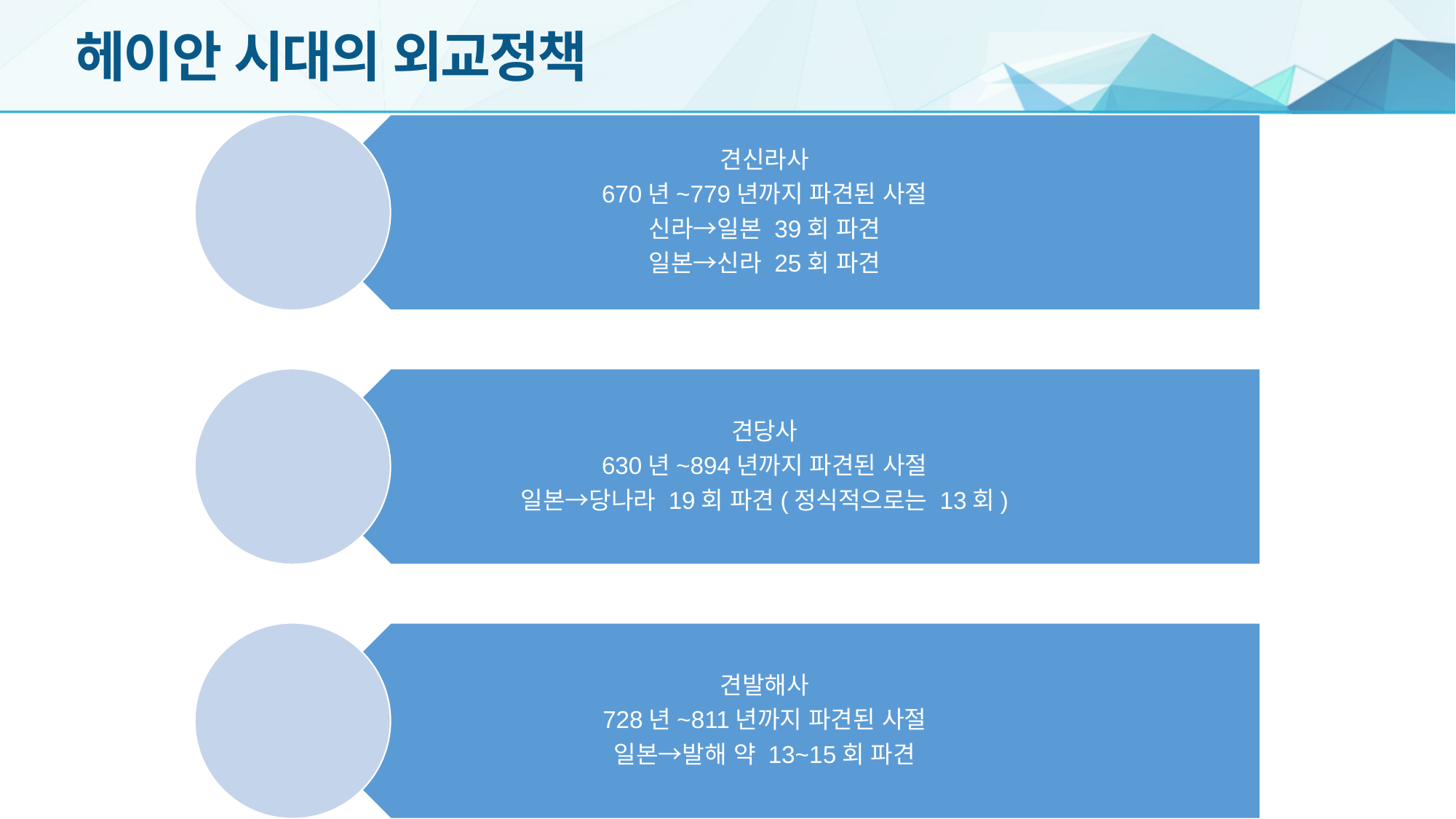

# 헤이안 시대의 외교정책
견신라사
670년~779년까지 파견된 사절
신라→일본 39회 파견
일본→신라 25회 파견
견당사
630년~894년까지 파견된 사절
일본→당나라 19회 파견(정식적으로는 13회)
견발해사
728년~811년까지 파견된 사절
일본→발해 약 13~15회 파견